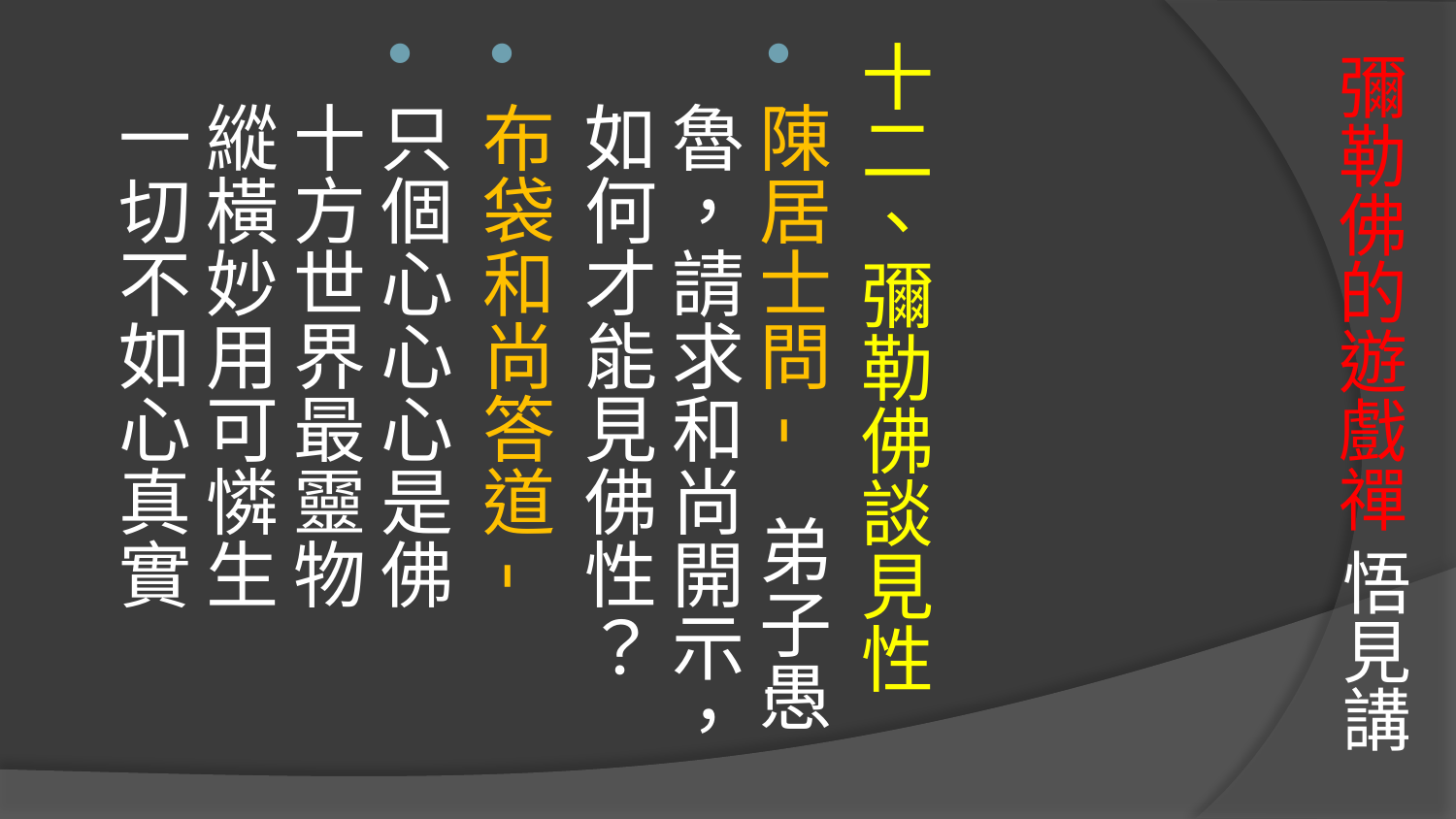

十二、彌勒佛談見性
陳居士問- 弟子愚魯，請求和尚開示，如何才能見佛性？
布袋和尚答道-
只個心心心是佛 
十方世界最靈物 
縱橫妙用可憐生 
一切不如心真實

# 彌勒佛的遊戲禪 悟見講